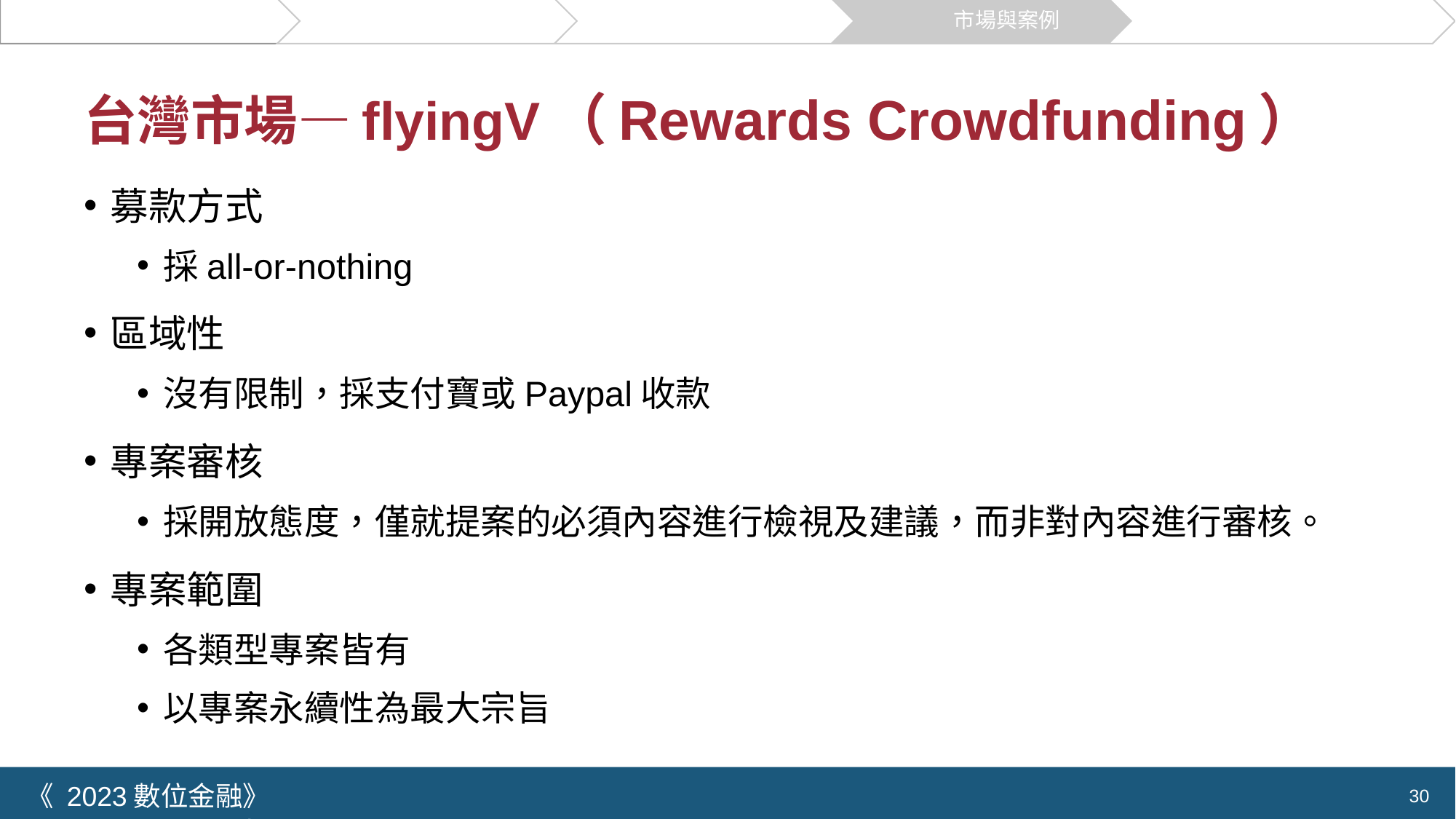

關於募資

群眾募資流程

創新模式

市場與案例

機會與挑戰
# 台灣市場—flyingV（Rewards Crowdfunding）
募款方式
採all-or-nothing
區域性
沒有限制，採支付寶或Paypal收款
專案審核
採開放態度，僅就提案的必須內容進行檢視及建議，而非對內容進行審核。
專案範圍
各類型專案皆有
以專案永續性為最大宗旨

《 2023數位金融》                                                                                                                                             	NYCU.IIM.IEBI Lab
30